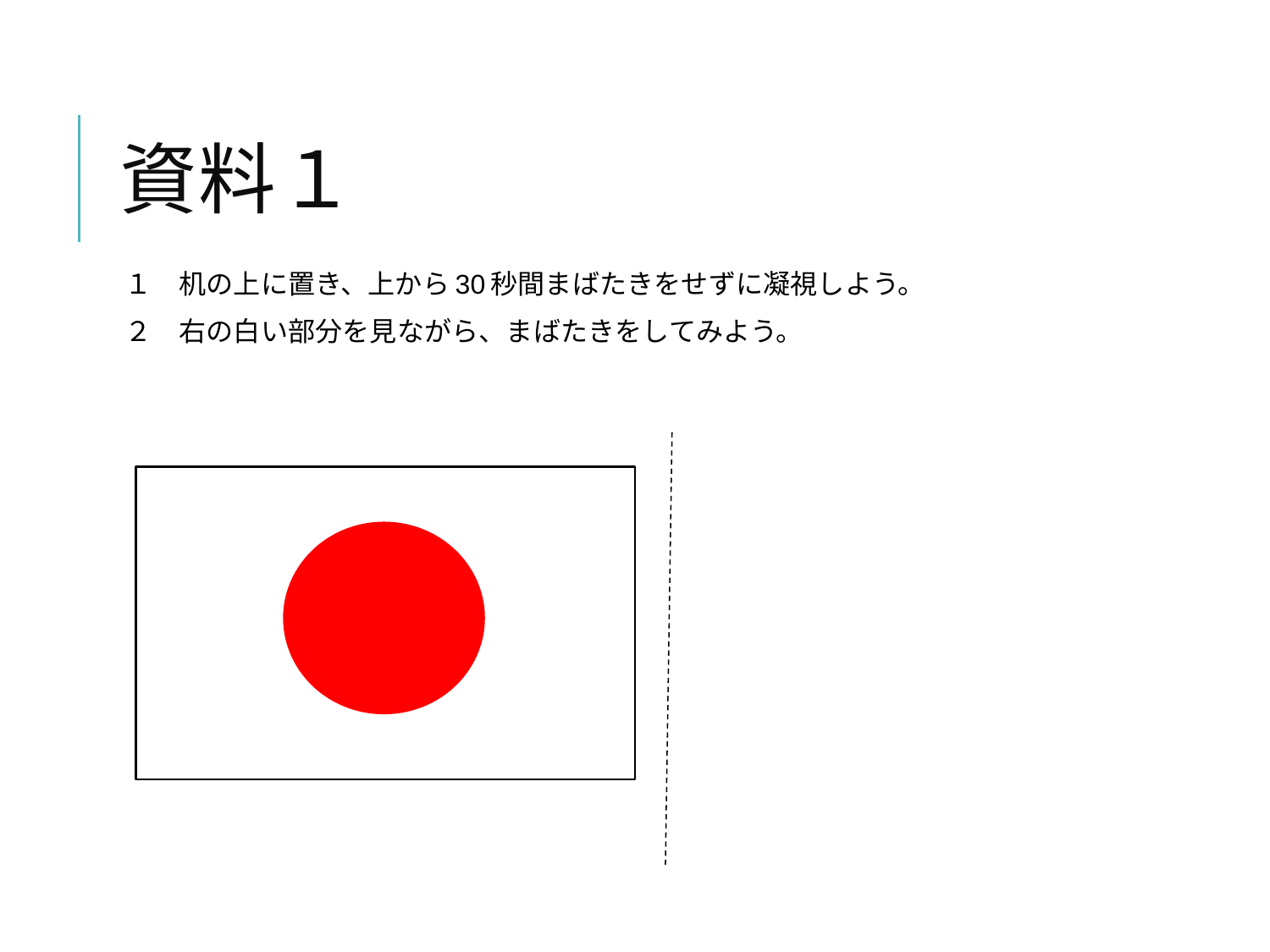

# 資料１
１　机の上に置き、上から30秒間まばたきをせずに凝視しよう。
２　右の白い部分を見ながら、まばたきをしてみよう。